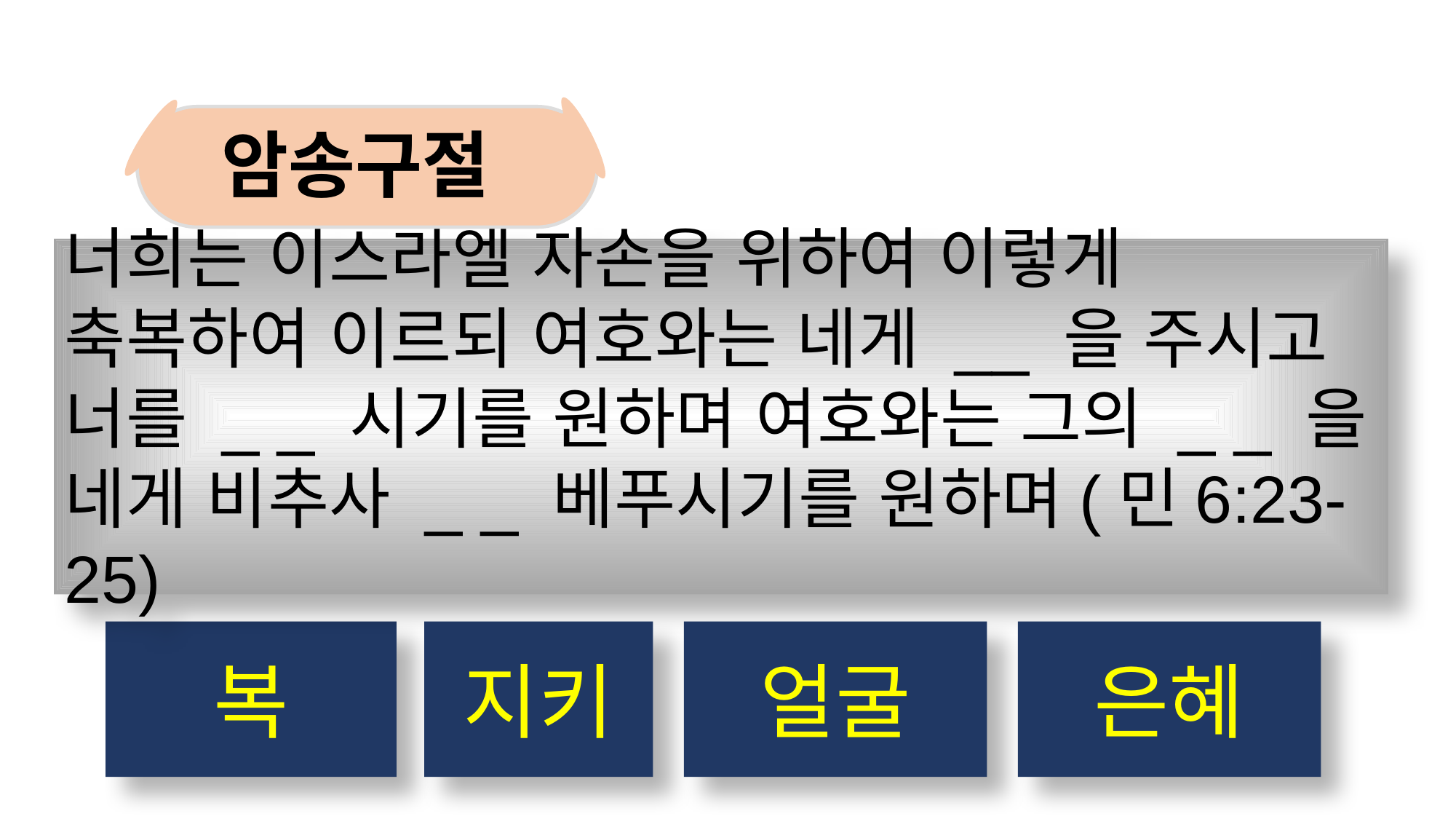

암송구절
너희는 이스라엘 자손을 위하여 이렇게 축복하여 이르되 여호와는 네게 __ 을 주시고 너를 _ _ 시기를 원하며 여호와는 그의 _ _ 을 네게 비추사 _ _ 베푸시기를 원하며(민6:23-25)
복
지키
얼굴
은혜